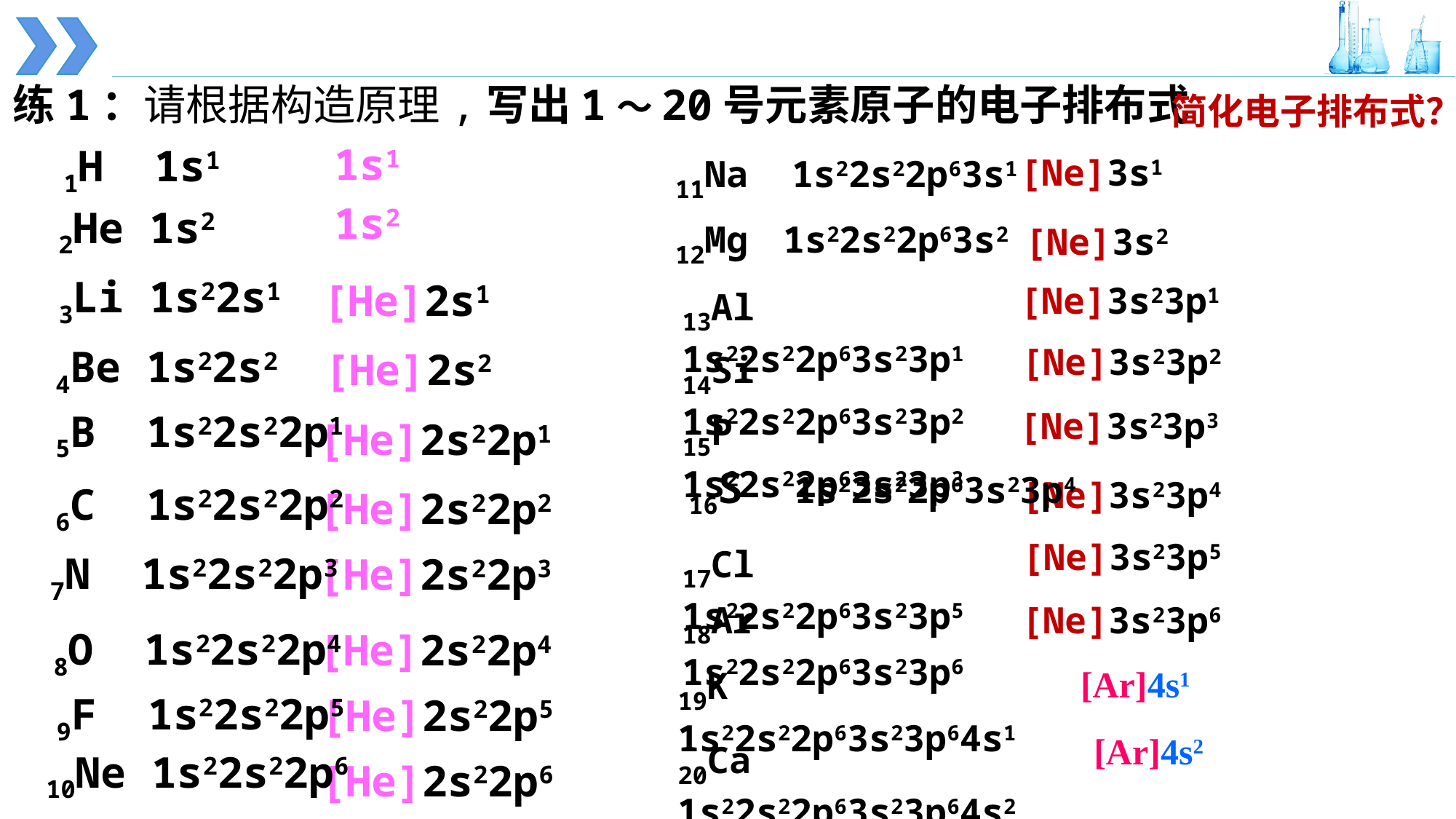

练1：请根据构造原理,写出1～20号元素原子的电子排布式
简化电子排布式？
1s1
1H  1s1
11Na  1s22s22p63s1
[Ne]3s1
1s2
2He 1s2
12Mg  1s22s22p63s2
[Ne]3s2
3Li 1s22s1
[He]2s1
13Al  1s22s22p63s23p1
[Ne]3s23p1
[Ne]3s23p2
4Be 1s22s2
14Si  1s22s22p63s23p2
[He]2s2
[Ne]3s23p3
15P   1s22s22p63s23p3
5B  1s22s22p1
[He]2s22p1
16S  1s22s22p63s23p4
[Ne]3s23p4
6C  1s22s22p2
[He]2s22p2
[Ne]3s23p5
17Cl  1s22s22p63s23p5
7N  1s22s22p3
[He]2s22p3
18Ar  1s22s22p63s23p6
[Ne]3s23p6
8O  1s22s22p4
[He]2s22p4
19K   1s22s22p63s23p64s1
[Ar]4s1
9F  1s22s22p5
[He]2s22p5
[Ar]4s2
20Ca  1s22s22p63s23p64s2
10Ne 1s22s22p6
[He]2s22p6